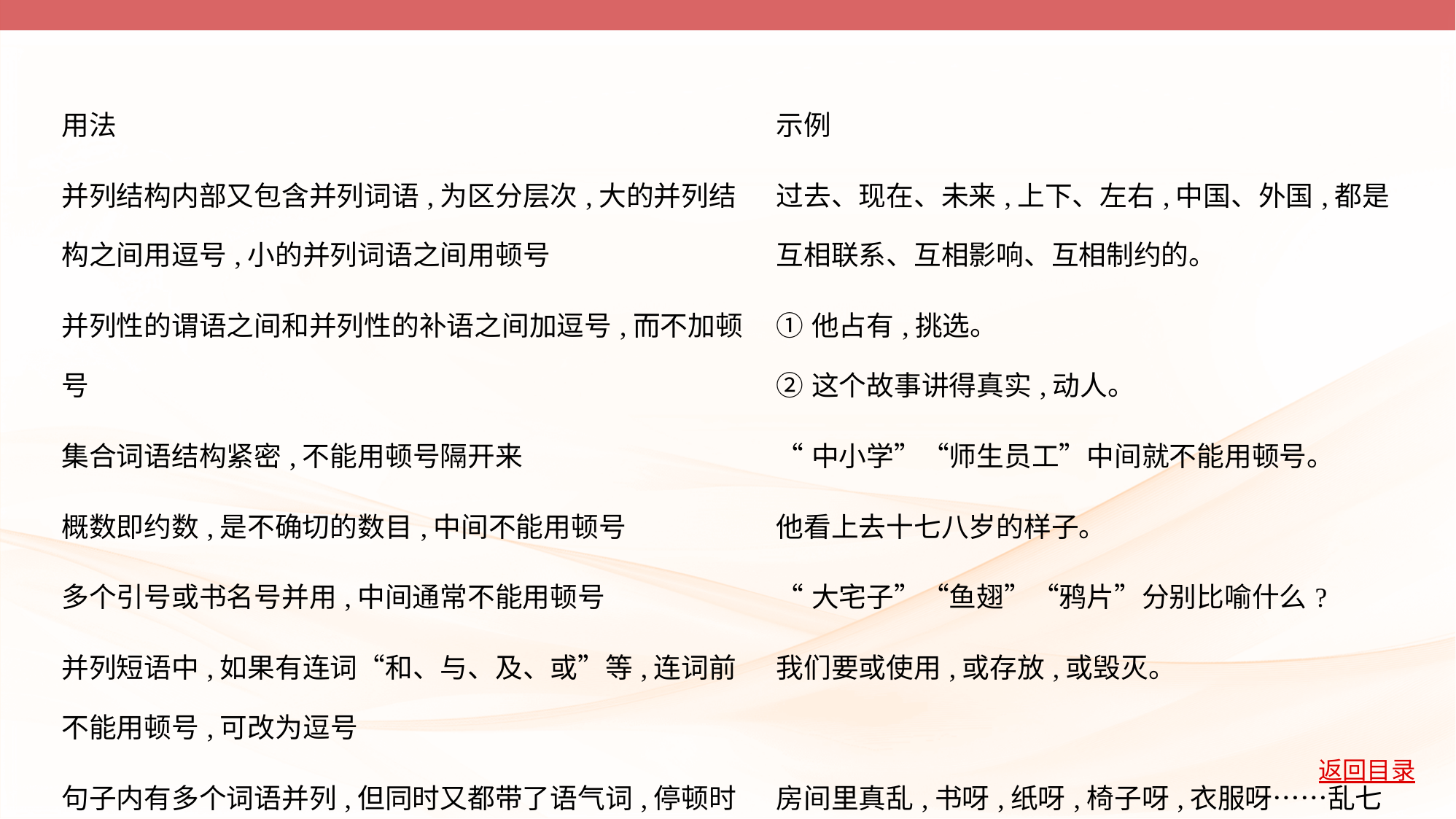

| 用法 | 示例 |
| --- | --- |
| 并列结构内部又包含并列词语,为区分层次,大的并列结 构之间用逗号,小的并列词语之间用顿号 | 过去、现在、未来,上下、左右,中国、外国,都是互相联系、互相影响、互相制约的。 |
| 并列性的谓语之间和并列性的补语之间加逗号,而不加顿号 | ①他占有,挑选。 ②这个故事讲得真实,动人。 |
| 集合词语结构紧密,不能用顿号隔开来 | “中小学”“师生员工”中间就不能用顿号。 |
| 概数即约数,是不确切的数目,中间不能用顿号 | 他看上去十七八岁的样子。 |
| 多个引号或书名号并用,中间通常不能用顿号 | “大宅子”“鱼翅”“鸦片”分别比喻什么? |
| 并列短语中,如果有连词“和、与、及、或”等,连词前 不能用顿号,可改为逗号 | 我们要或使用,或存放,或毁灭。 |
| 句子内有多个词语并列,但同时又都带了语气词,停顿时 间就自然长了些,中间不能用顿号 | 房间里真乱,书呀,纸呀,椅子呀,衣服呀……乱七八糟。 |